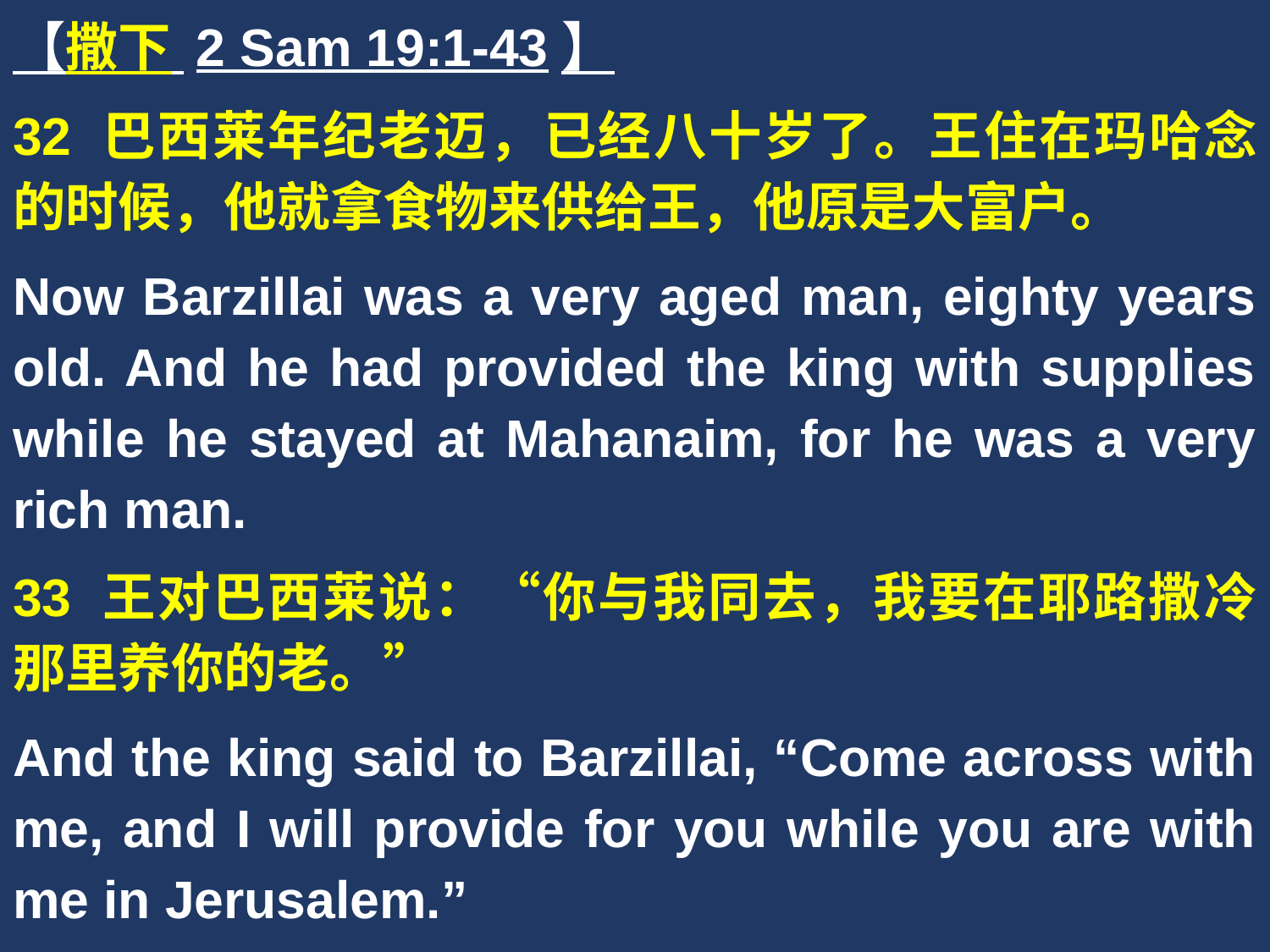

【撒下 2 Sam 19:1-43】
32 巴西莱年纪老迈，已经八十岁了。王住在玛哈念的时候，他就拿食物来供给王，他原是大富户。
Now Barzillai was a very aged man, eighty years old. And he had provided the king with supplies while he stayed at Mahanaim, for he was a very rich man.
33 王对巴西莱说：“你与我同去，我要在耶路撒冷那里养你的老。”
And the king said to Barzillai, “Come across with me, and I will provide for you while you are with me in Jerusalem.”